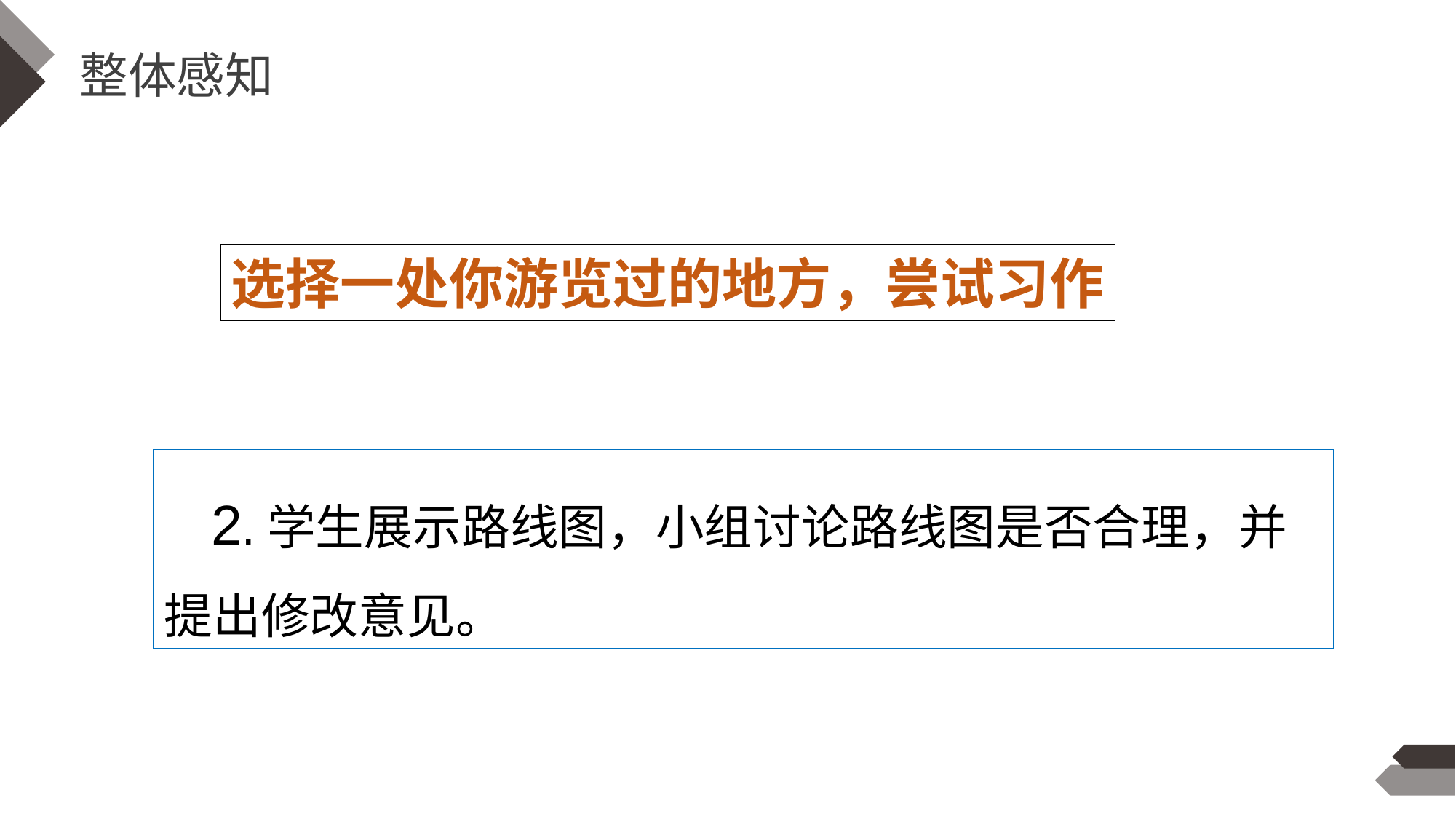

整体感知
选择一处你游览过的地方，尝试习作
   2.学生展示路线图，小组讨论路线图是否合理，并提出修改意见。